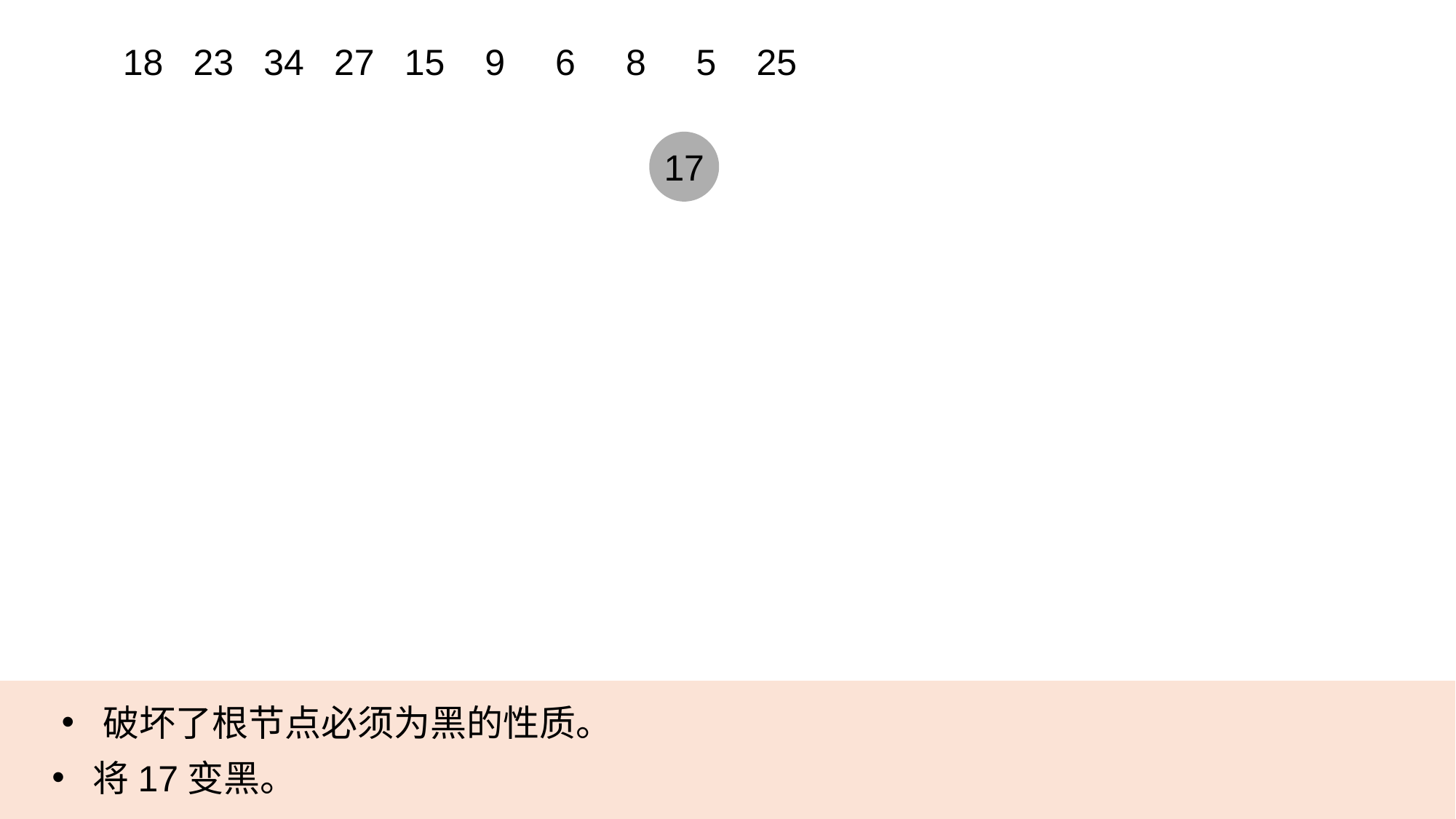

18
23
34
27
15
9
6
8
5
25

17

破坏了根节点必须为黑的性质。
将17变黑。